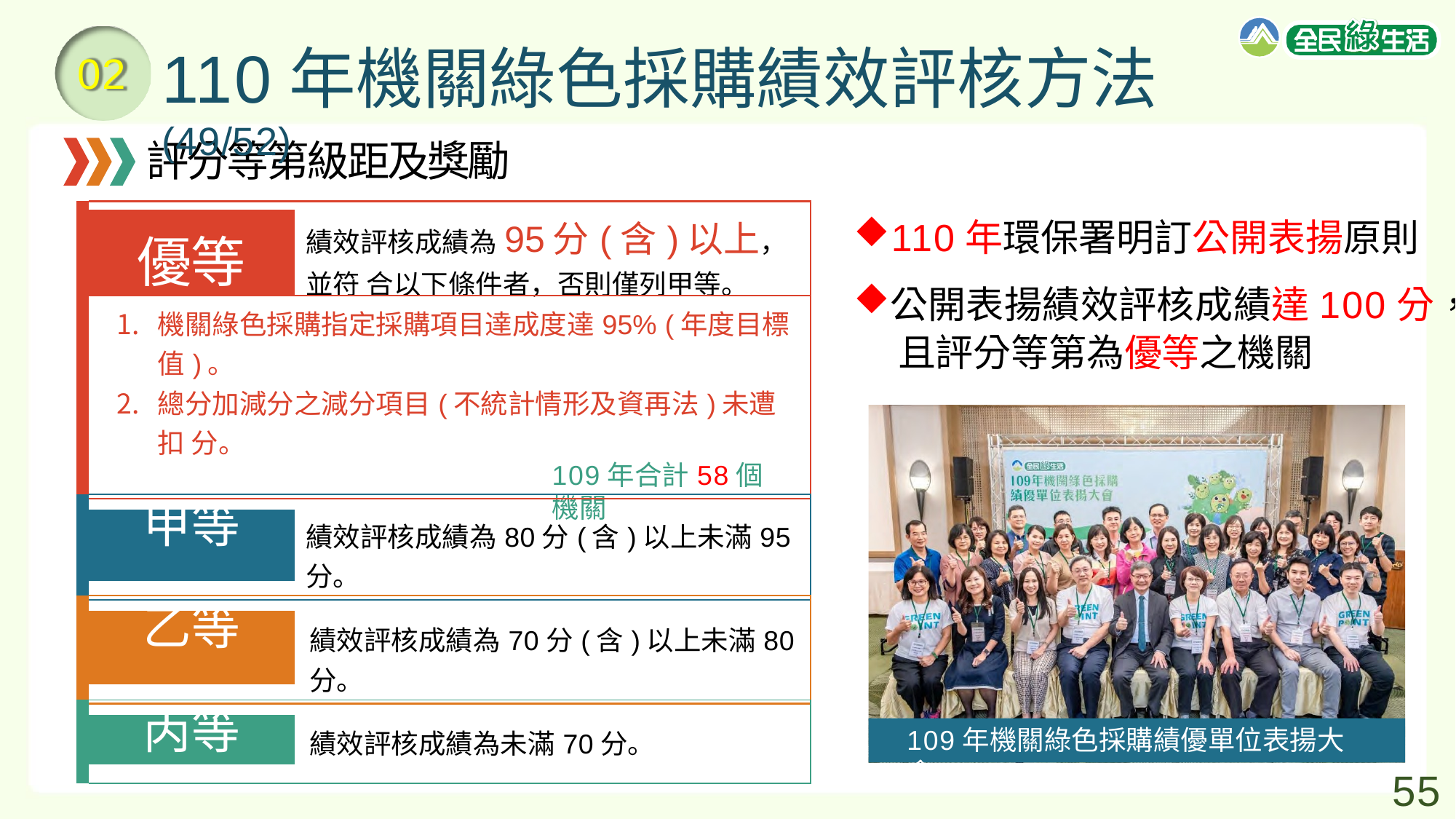

# 110年機關綠色採購績效評核方法(49/52)
02
評分等第級距及獎勵

110年環保署明訂公開表揚原則
公開表揚績效評核成績達100分， 且評分等第為優等之機關
|  |  | 績效評核成績為95分(含)以上，並符 合以下條件者，否則僅列甲等。 |
| --- | --- | --- |
|  | 優等 |  |
|  | 機關綠色採購指定採購項目達成度達95% (年度目標 值)。 總分加減分之減分項目(不統計情形及資再法)未遭扣 分。 109年合計58個機關 |  |

|  |  |  |
| --- | --- | --- |
|  | 甲等 | 績效評核成績為80分(含)以上未滿95分。 |
|  |  |  |
|  |  |  |
| --- | --- | --- |
|  | 乙等 | 績效評核成績為70分(含)以上未滿80分。 |
|  |  |  |
|  |  |  |
| --- | --- | --- |
|  | 丙等 | 績效評核成績為未滿70分。 |
|  |  |  |
109年機關綠色採購績優單位表揚大會
55